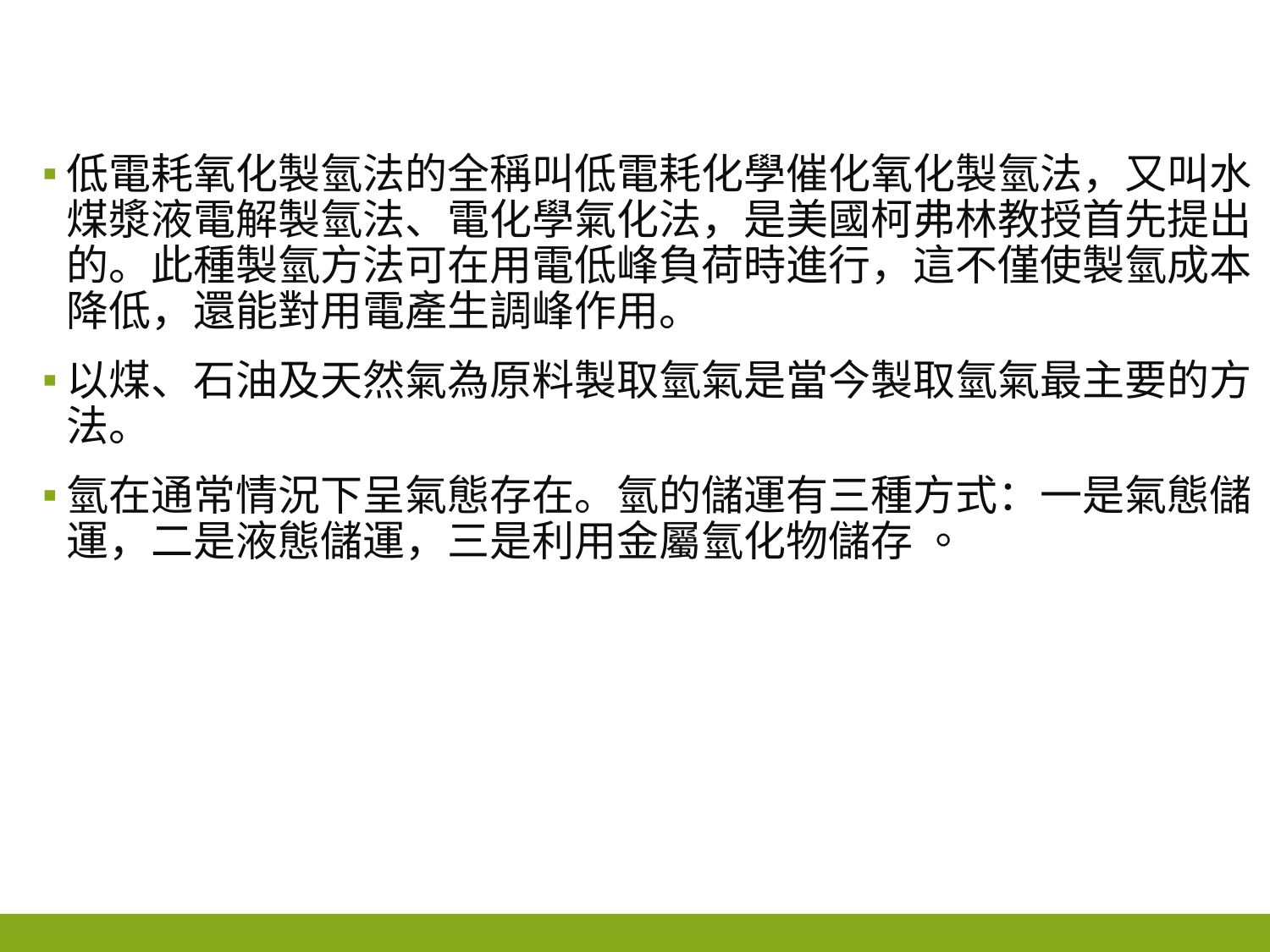

#
低電耗氧化製氫法的全稱叫低電耗化學催化氧化製氫法，又叫水煤漿液電解製氫法、電化學氣化法，是美國柯弗林教授首先提出的。此種製氫方法可在用電低峰負荷時進行，這不僅使製氫成本降低，還能對用電產生調峰作用。
以煤、石油及天然氣為原料製取氫氣是當今製取氫氣最主要的方法。
氫在通常情況下呈氣態存在。氫的儲運有三種方式：一是氣態儲運，二是液態儲運，三是利用金屬氫化物儲存 。